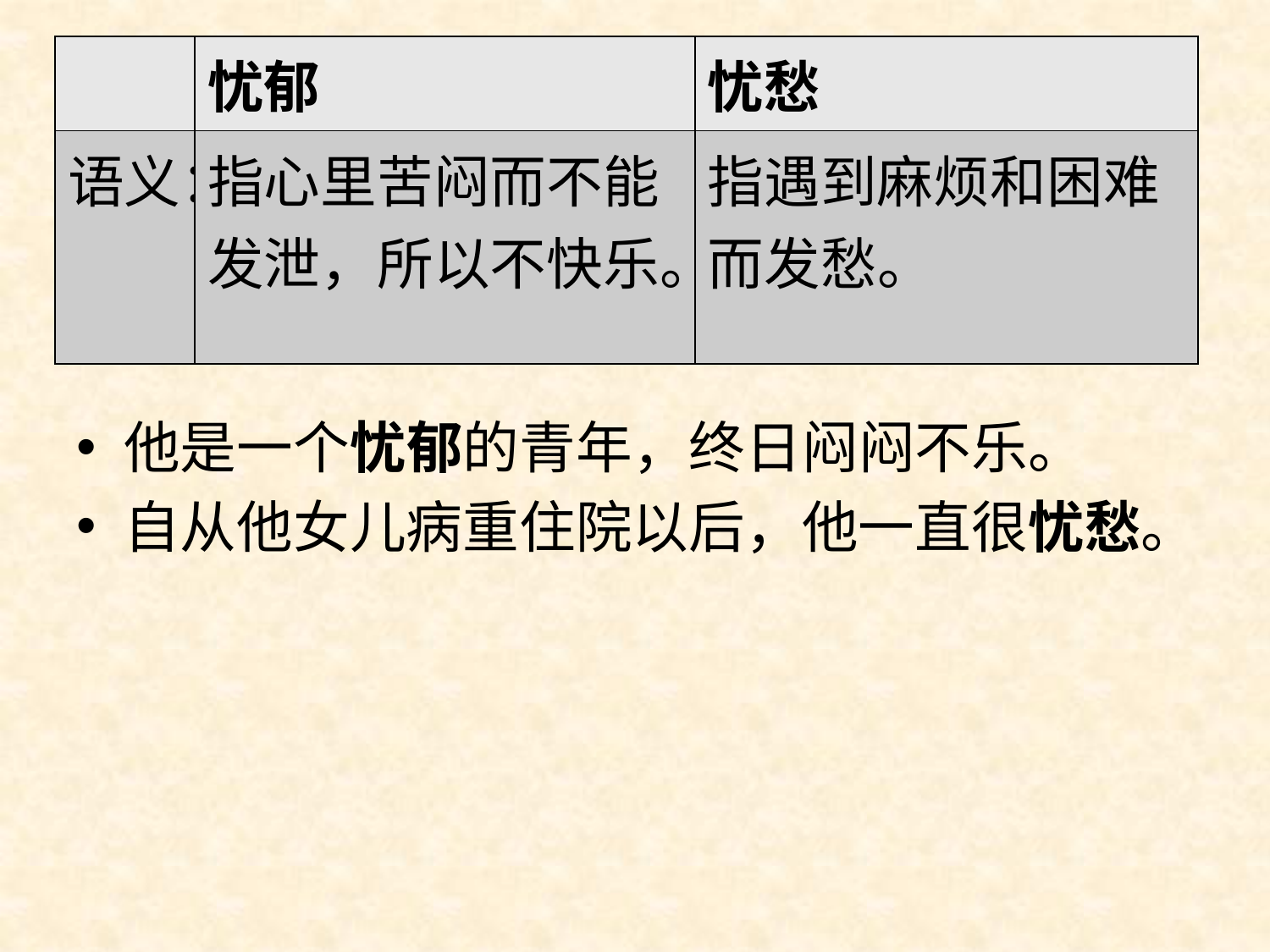

|  | 忧郁 | 忧愁 |
| --- | --- | --- |
| 语义： | 指心里苦闷而不能发泄，所以不快乐。 | 指遇到麻烦和困难而发愁。 |
#
他是一个忧郁的青年，终日闷闷不乐。
自从他女儿病重住院以后，他一直很忧愁。